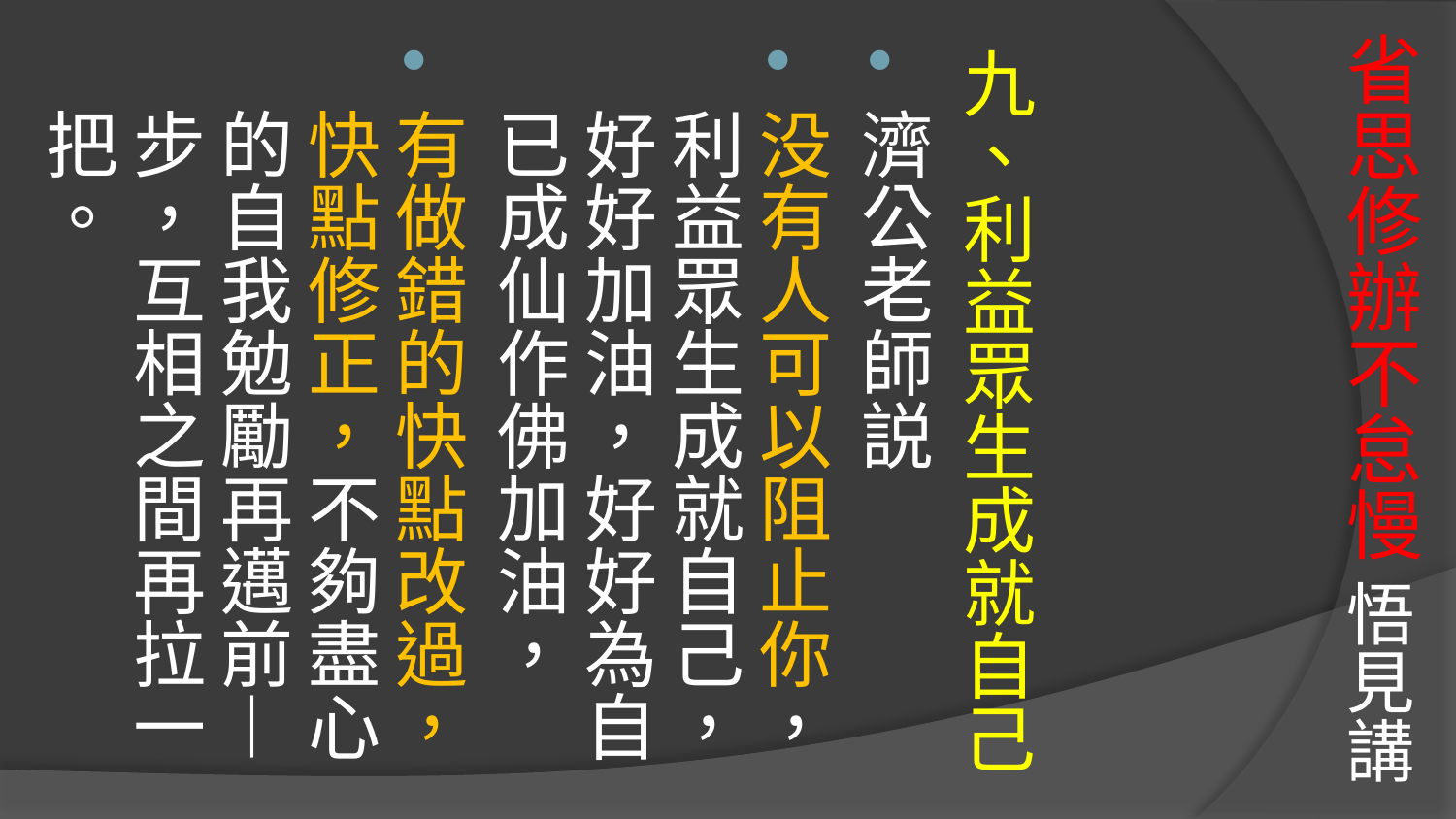

# 省思修辦不怠慢 悟見講
九、利益眾生成就自己
濟公老師説
没有人可以阻止你，利益眾生成就自己，好好加油，好好為自已成仙作佛加油，
有做錯的快點改過，快點修正，不夠盡心的自我勉勵再邁前—步，互相之間再拉一把。